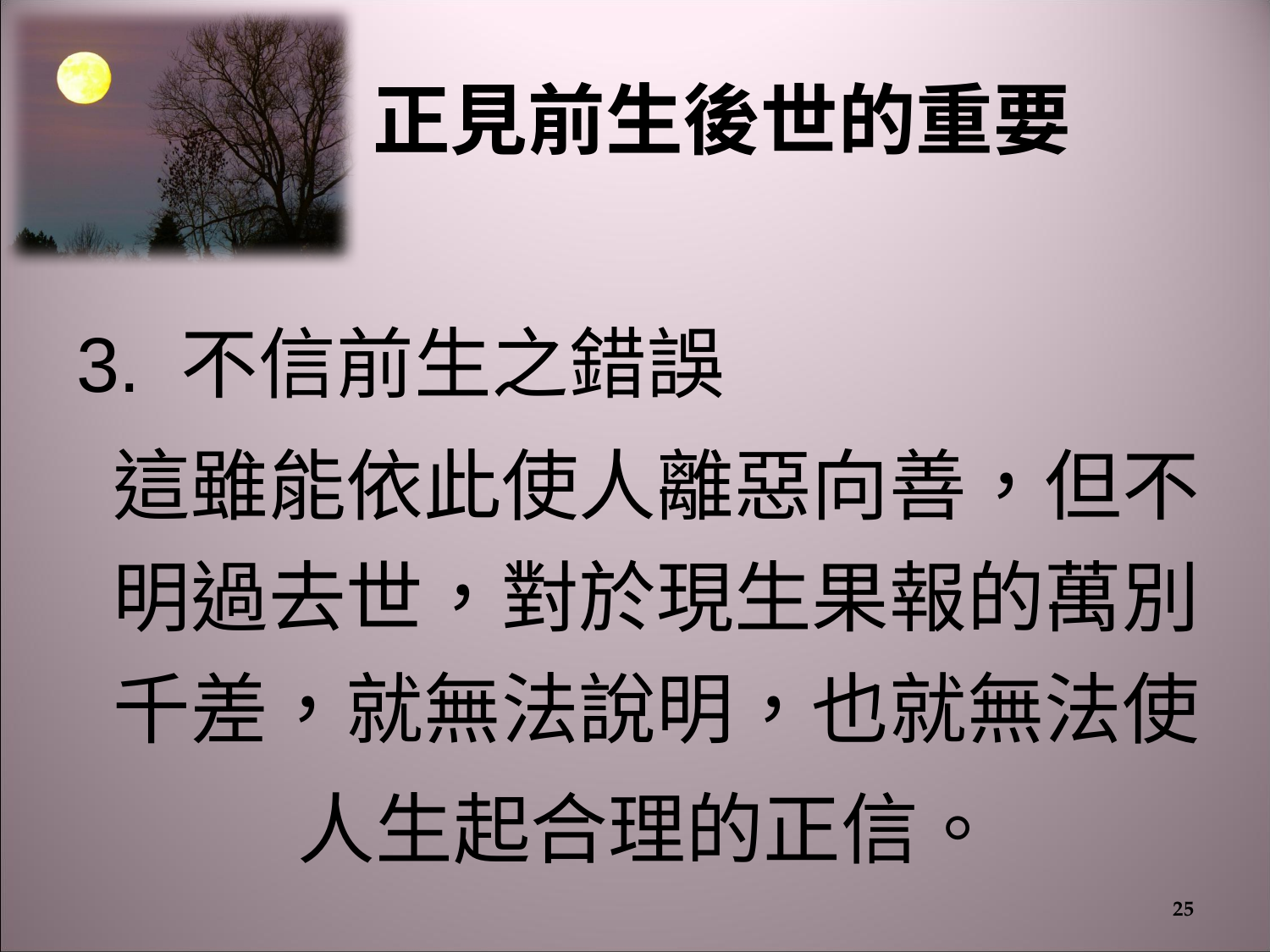

# 正見前生後世的重要
3. 不信前生之錯誤
這雖能依此使人離惡向善，但不明過去世，對於現生果報的萬別千差，就無法說明，也就無法使人生起合理的正信。

25